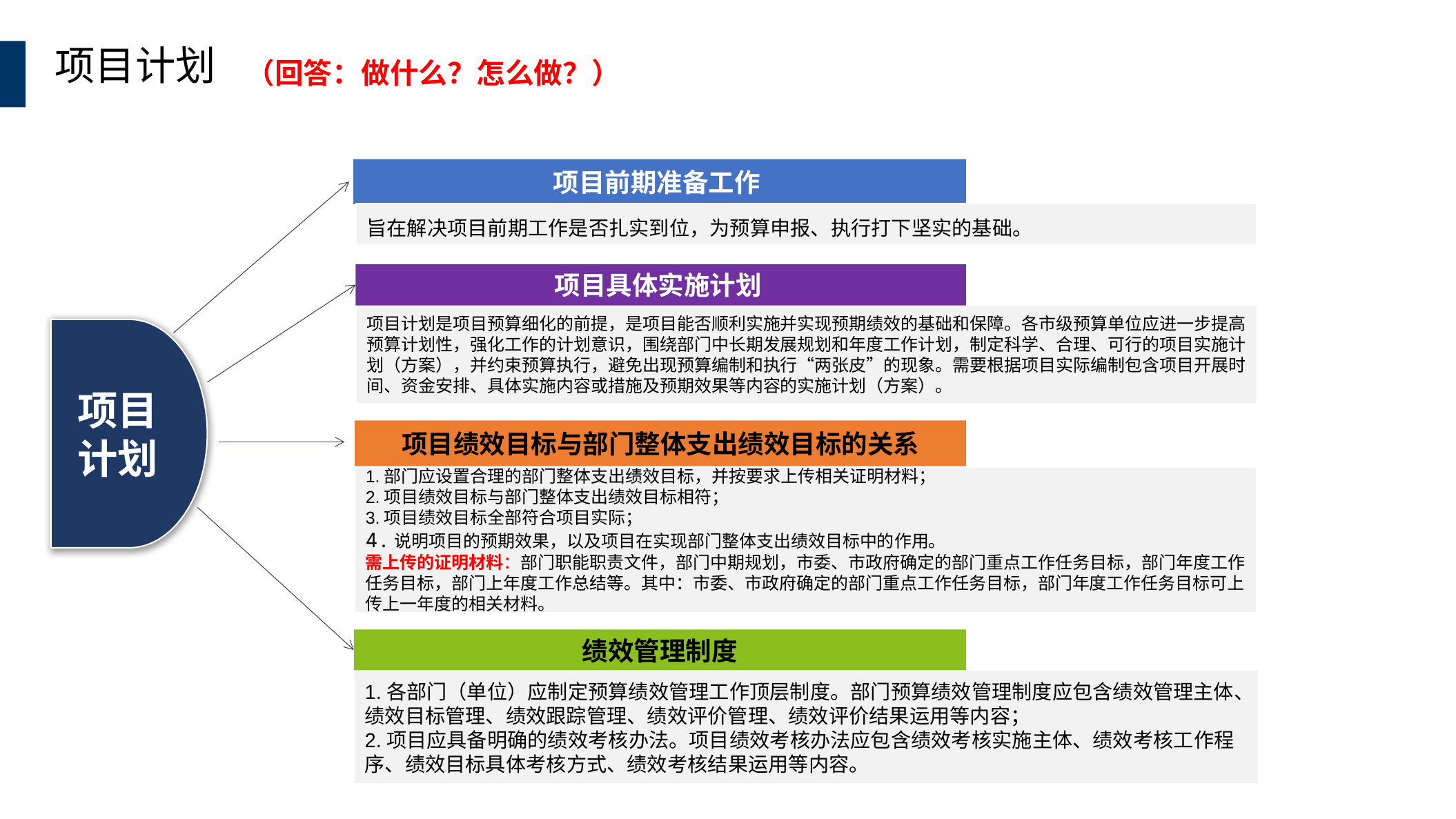

项目计划

（回答：做什么？怎么做？）
项目前期准备工作
旨在解决项目前期工作是否扎实到位，为预算申报、执行打下坚实的基础。
项目具体实施计划
项目计划是项目预算细化的前提，是项目能否顺利实施并实现预期绩效的基础和保障。各市级预算单位应进一步提高预算计划性，强化工作的计划意识，围绕部门中长期发展规划和年度工作计划，制定科学、合理、可行的项目实施计划（方案），并约束预算执行，避免出现预算编制和执行“两张皮”的现象。需要根据项目实际编制包含项目开展时间、资金安排、具体实施内容或措施及预期效果等内容的实施计划（方案）。
项目计划
项目绩效目标与部门整体支出绩效目标的关系
1.部门应设置合理的部门整体支出绩效目标，并按要求上传相关证明材料；
2.项目绩效目标与部门整体支出绩效目标相符；
3.项目绩效目标全部符合项目实际；
4.说明项目的预期效果，以及项目在实现部门整体支出绩效目标中的作用。
需上传的证明材料：部门职能职责文件，部门中期规划，市委、市政府确定的部门重点工作任务目标，部门年度工作任务目标，部门上年度工作总结等。其中：市委、市政府确定的部门重点工作任务目标，部门年度工作任务目标可上传上一年度的相关材料。
绩效管理制度
1.各部门（单位）应制定预算绩效管理工作顶层制度。部门预算绩效管理制度应包含绩效管理主体、绩效目标管理、绩效跟踪管理、绩效评价管理、绩效评价结果运用等内容；
2.项目应具备明确的绩效考核办法。项目绩效考核办法应包含绩效考核实施主体、绩效考核工作程序、绩效目标具体考核方式、绩效考核结果运用等内容。